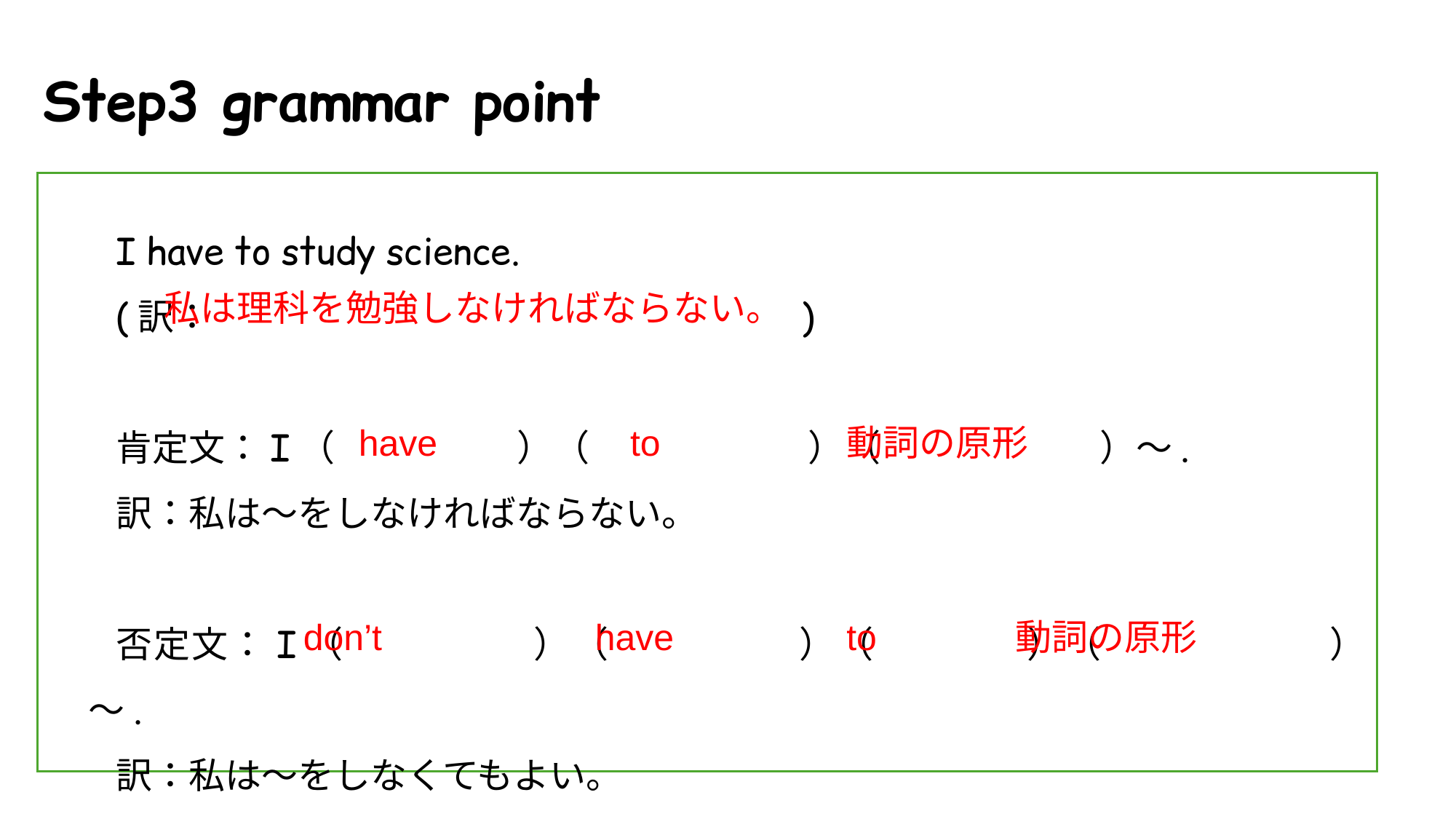

Step3 grammar point

I have to study science.
(訳：　　　　　　　　　　　　　　　　)

肯定文：I（　　　　　）（　　　　　　）（　　　　　　）～.
訳：私は～をしなければならない。

否定文：I（　　　　　）（　　　　　）（　　　　）（　　　　　　）～.
訳：私は～をしなくてもよい。
私は理科を勉強しなければならない。
　have                   to       　　    動詞の原形
don’t                     have                 to         　動詞の原形